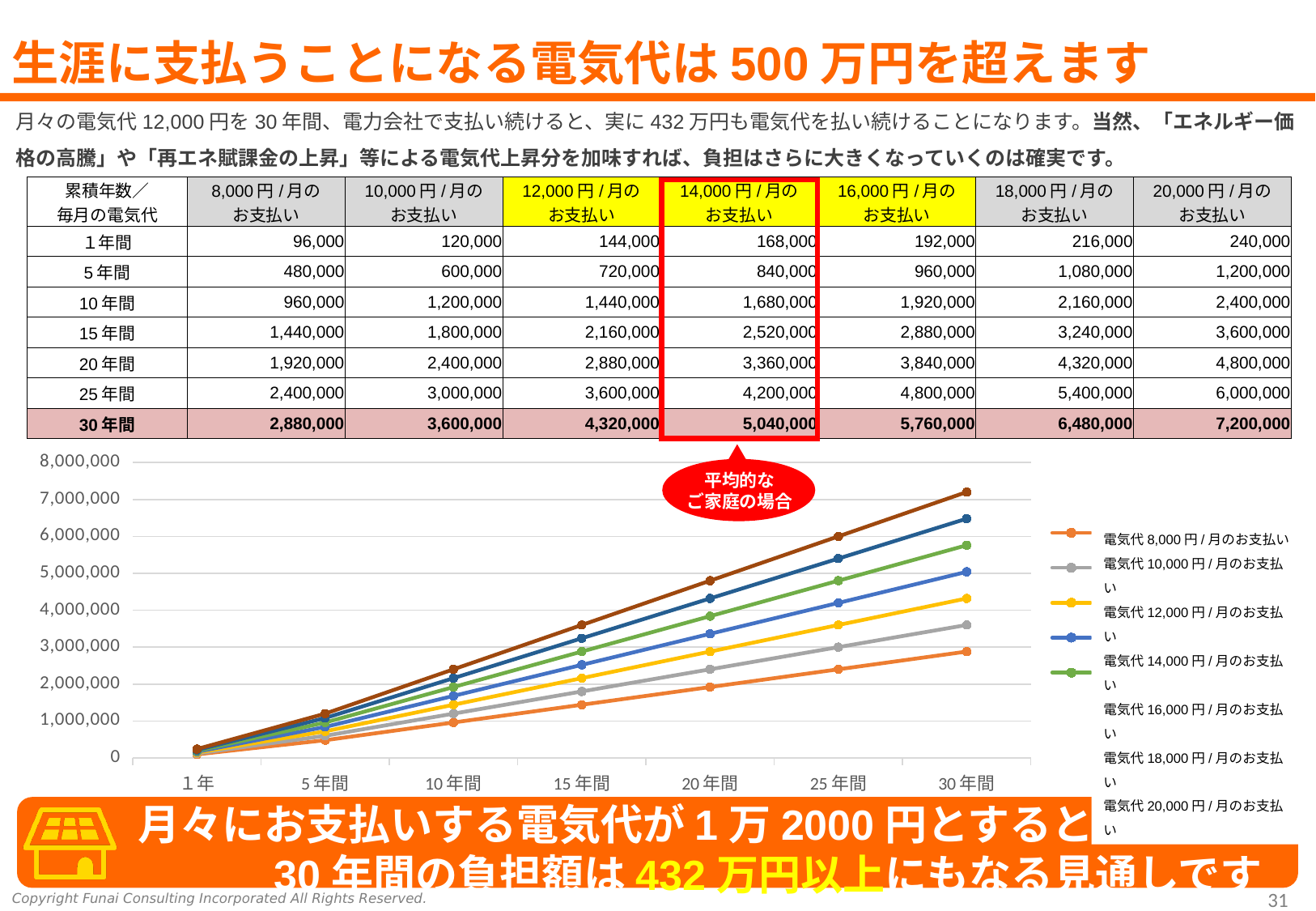

# 生涯に支払うことになる電気代は500万円を超えます
月々の電気代12,000円を30年間、電力会社で支払い続けると、実に432万円も電気代を払い続けることになります。当然、「エネルギー価格の高騰」や「再エネ賦課金の上昇」等による電気代上昇分を加味すれば、負担はさらに大きくなっていくのは確実です。
| 累積年数／ 毎月の電気代 | 8,000円/月の お支払い | 10,000円/月の お支払い | 12,000円/月の お支払い | 14,000円/月の お支払い | 16,000円/月の お支払い | 18,000円/月の お支払い | 20,000円/月の お支払い |
| --- | --- | --- | --- | --- | --- | --- | --- |
| １年間 | 96,000 | 120,000 | 144,000 | 168,000 | 192,000 | 216,000 | 240,000 |
| 5年間 | 480,000 | 600,000 | 720,000 | 840,000 | 960,000 | 1,080,000 | 1,200,000 |
| 10年間 | 960,000 | 1,200,000 | 1,440,000 | 1,680,000 | 1,920,000 | 2,160,000 | 2,400,000 |
| 15年間 | 1,440,000 | 1,800,000 | 2,160,000 | 2,520,000 | 2,880,000 | 3,240,000 | 3,600,000 |
| 20年間 | 1,920,000 | 2,400,000 | 2,880,000 | 3,360,000 | 3,840,000 | 4,320,000 | 4,800,000 |
| 25年間 | 2,400,000 | 3,000,000 | 3,600,000 | 4,200,000 | 4,800,000 | 5,400,000 | 6,000,000 |
| 30年間 | 2,880,000 | 3,600,000 | 4,320,000 | 5,040,000 | 5,760,000 | 6,480,000 | 7,200,000 |

[unsupported chart]

平均的な
ご家庭の場合
電気代8,000円/月のお支払い
電気代10,000円/月のお支払い
電気代12,000円/月のお支払い
電気代14,000円/月のお支払い
電気代16,000円/月のお支払い
電気代18,000円/月のお支払い
電気代20,000円/月のお支払い
月々にお支払いする電気代が1万2000円とすると、
　　　30年間の負担額は432万円以上にもなる見通しです